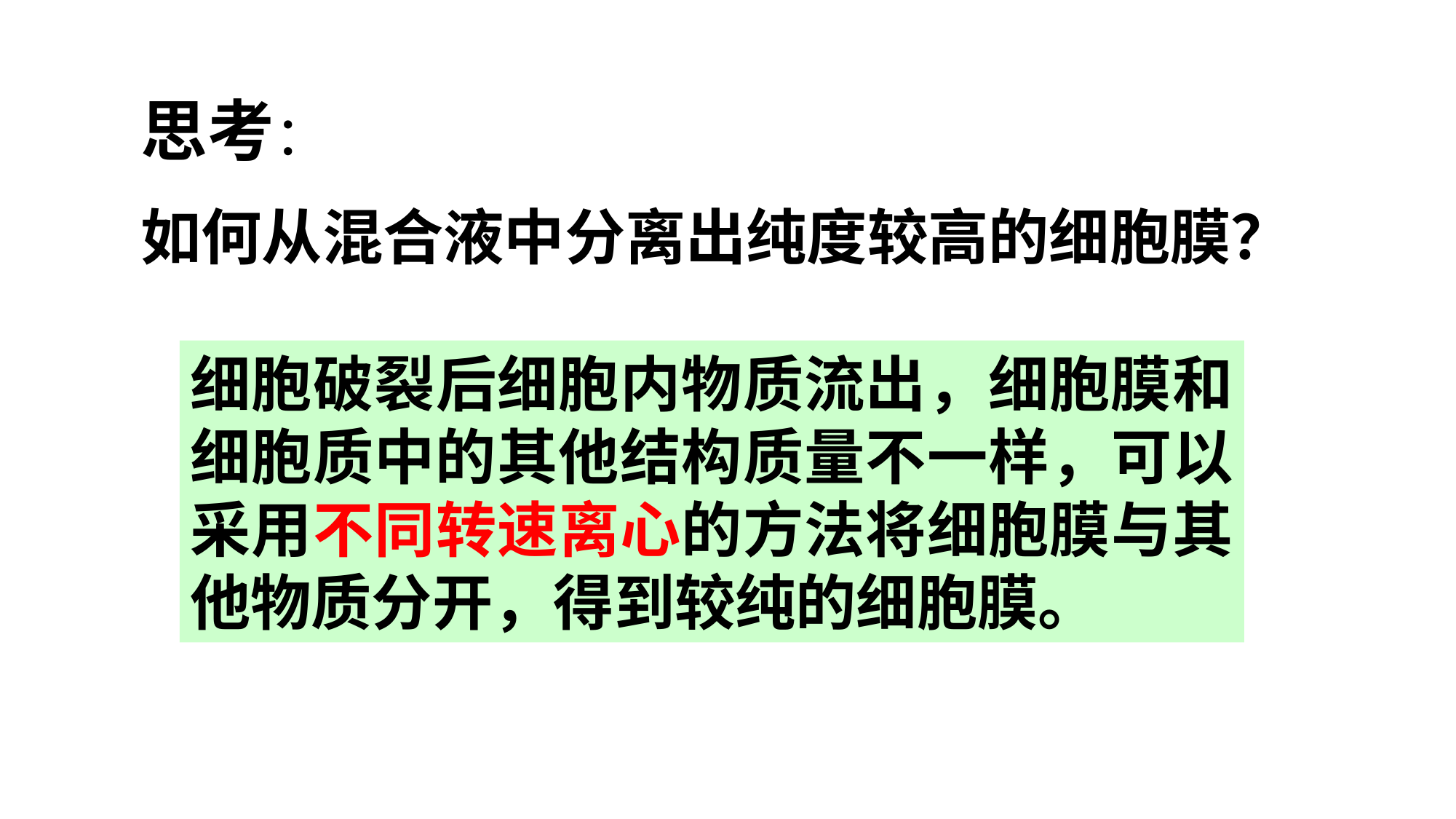

思考：
如何从混合液中分离出纯度较高的细胞膜？
细胞破裂后细胞内物质流出，细胞膜和细胞质中的其他结构质量不一样，可以采用不同转速离心的方法将细胞膜与其他物质分开，得到较纯的细胞膜。